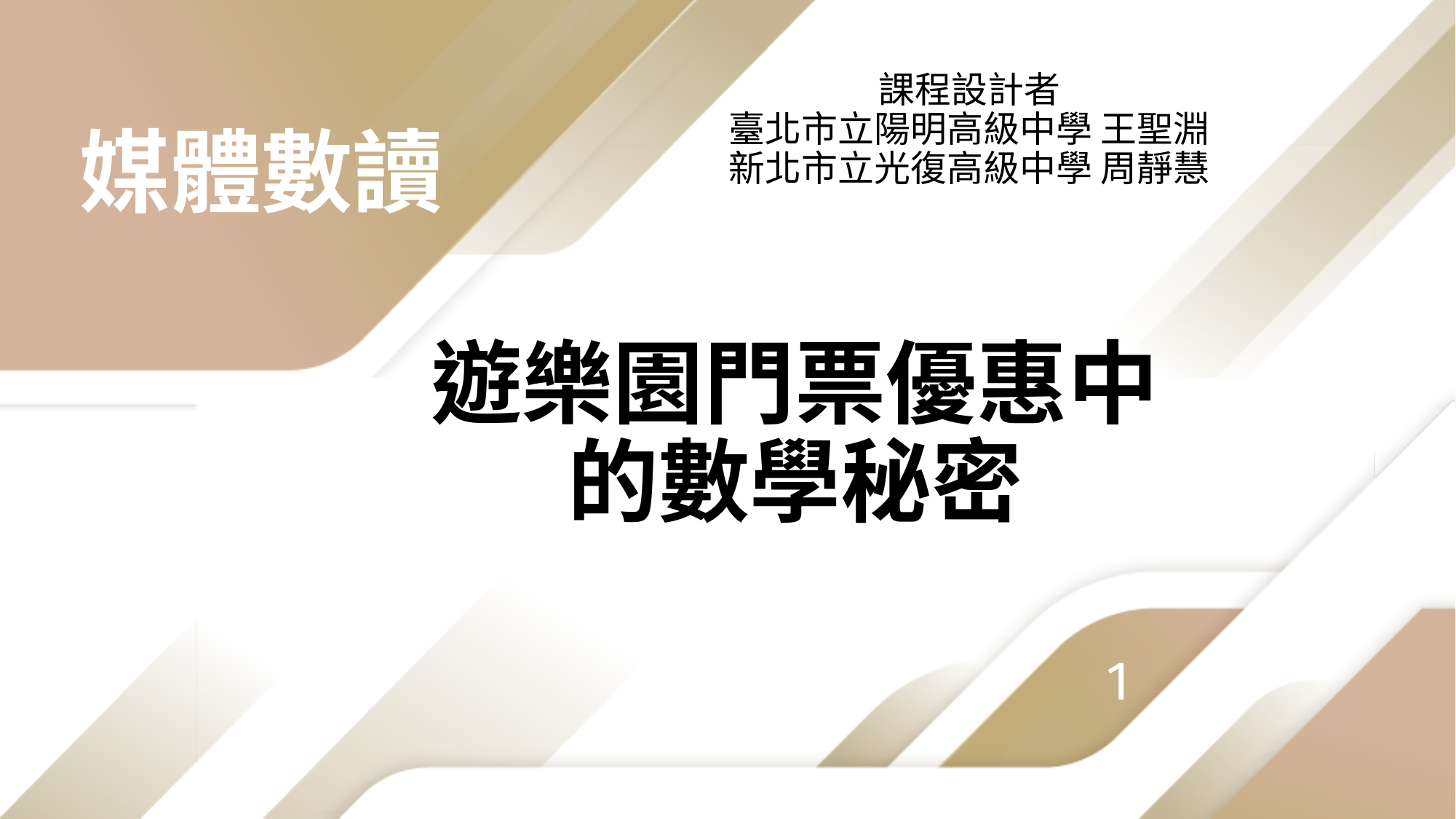

課程設計者
臺北市立陽明高級中學 王聖淵
新北市立光復高級中學 周靜慧
媒體數讀
1
遊樂園門票優惠中
的數學秘密
1